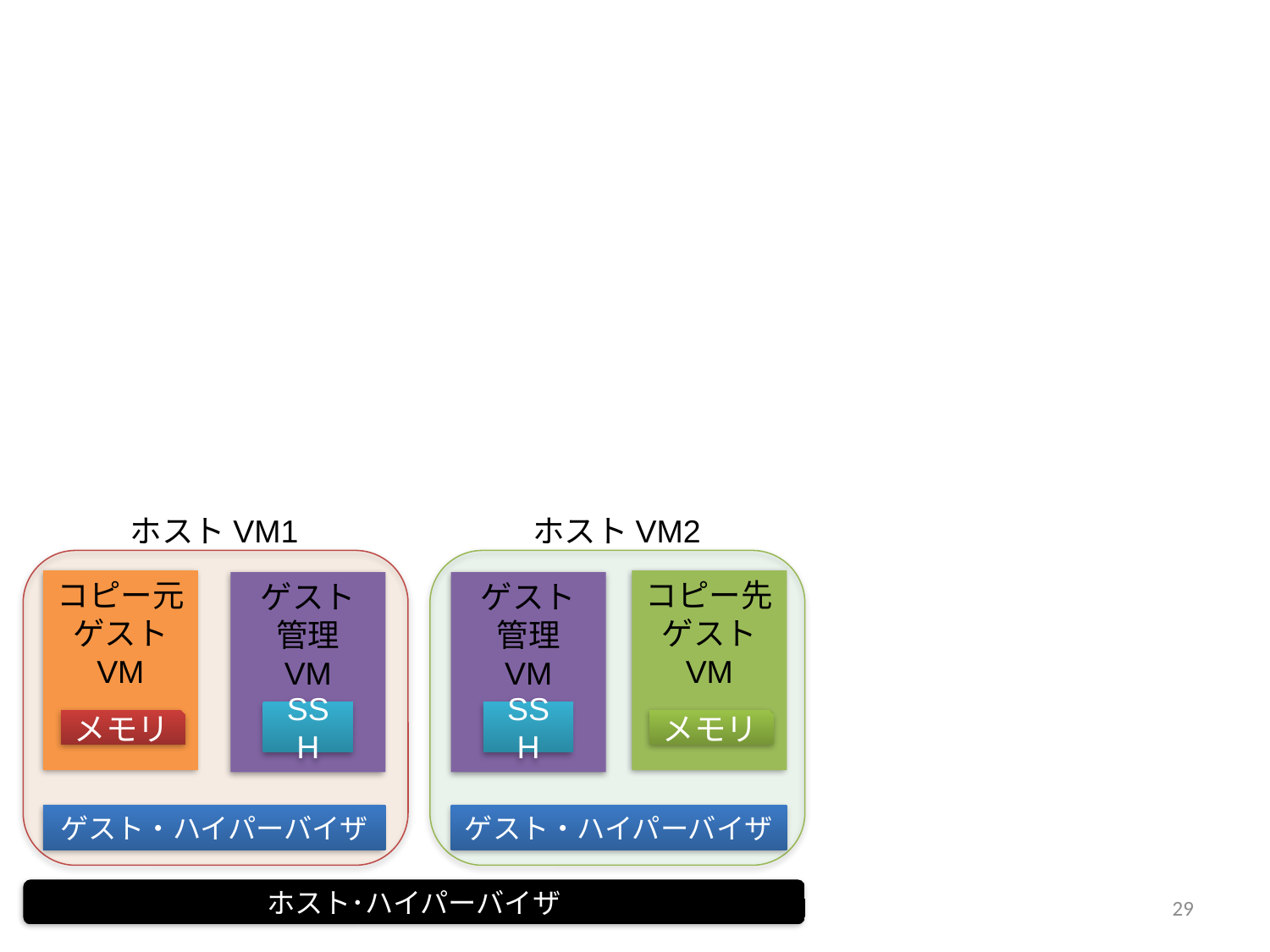

ホストVM1

コピー元
ゲスト
VM

ゲスト
管理
VM

SSH
メモリ
ゲスト・ハイパーバイザ
ホストVM2

コピー先
ゲスト
VM

ゲスト
管理
VM

SSH
メモリ
ゲスト・ハイパーバイザ
ホスト･ハイパーバイザ
29